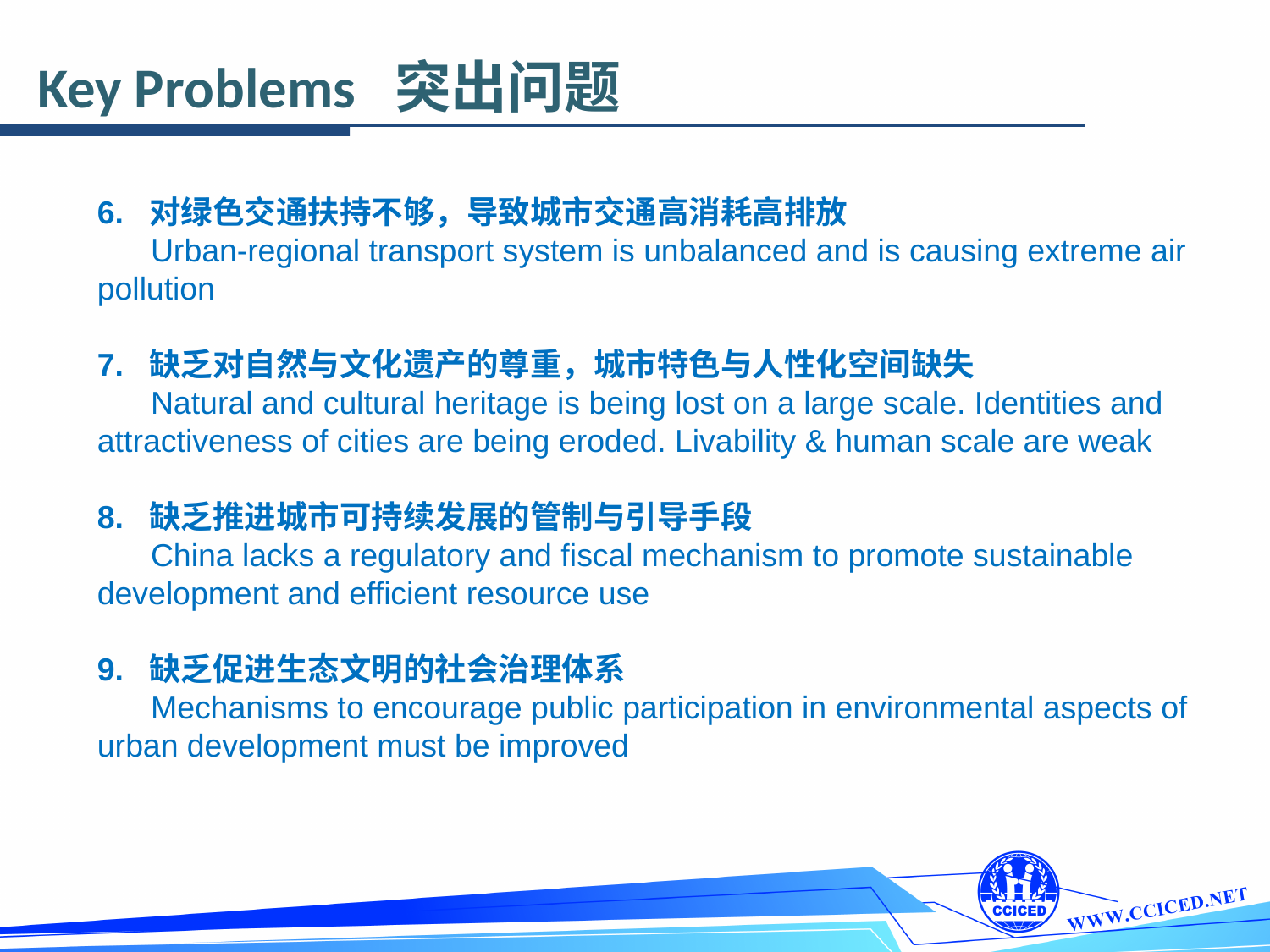

Key Problems  突出问题
6.  对绿色交通扶持不够，导致城市交通高消耗高排放
      Urban-regional transport system is unbalanced and is causing extreme air pollution

7.  缺乏对自然与文化遗产的尊重，城市特色与人性化空间缺失
      Natural and cultural heritage is being lost on a large scale. Identities and attractiveness of cities are being eroded. Livability & human scale are weak

8.  缺乏推进城市可持续发展的管制与引导手段
      China lacks a regulatory and fiscal mechanism to promote sustainable development and efficient resource use

9.  缺乏促进生态文明的社会治理体系
      Mechanisms to encourage public participation in environmental aspects of urban development must be improved